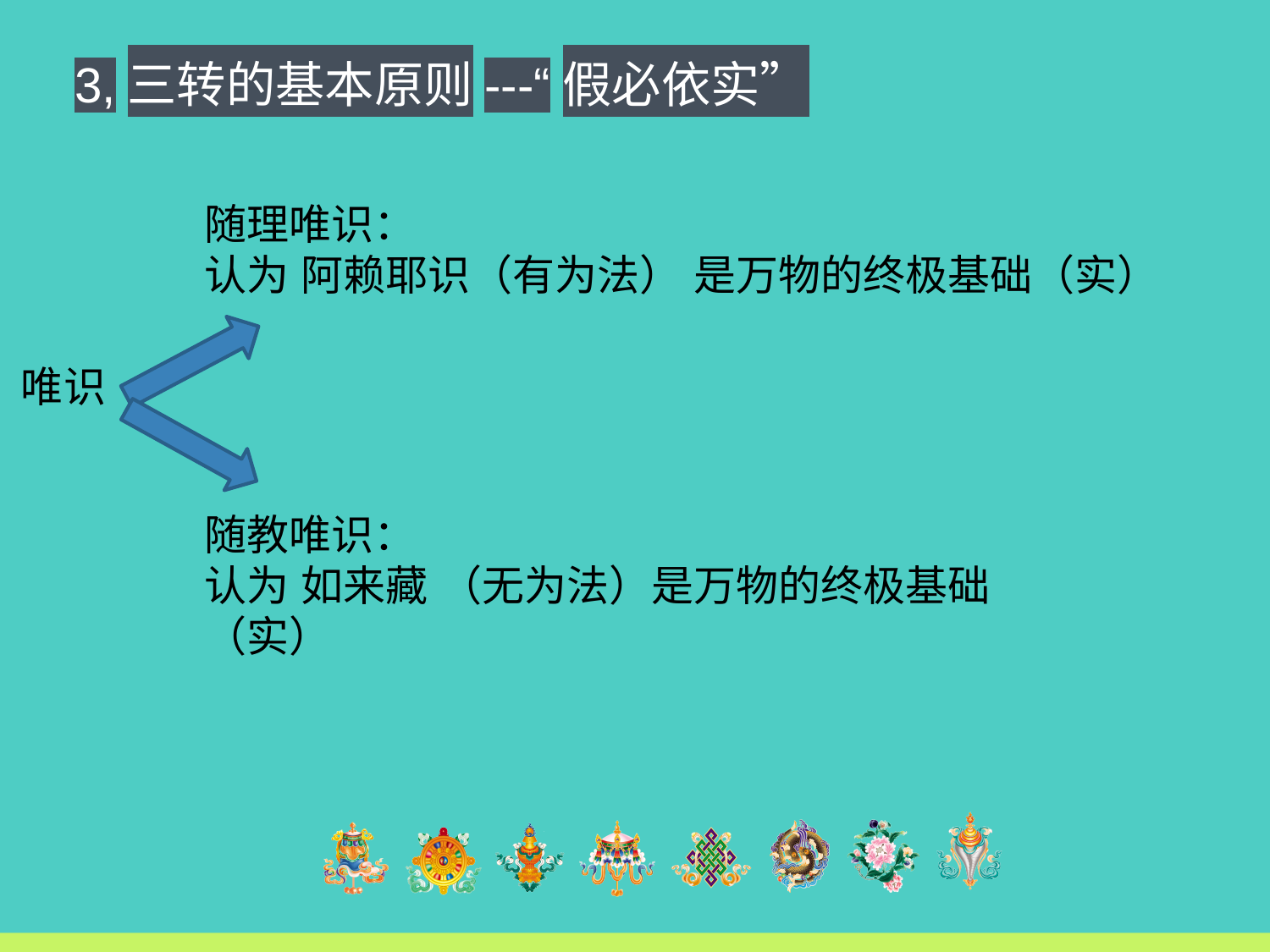

3,三转的基本原则---“假必依实”

随理唯识：
认为 阿赖耶识（有为法） 是万物的终极基础（实）

唯识

随教唯识：
认为 如来藏 （无为法）是万物的终极基础（实）